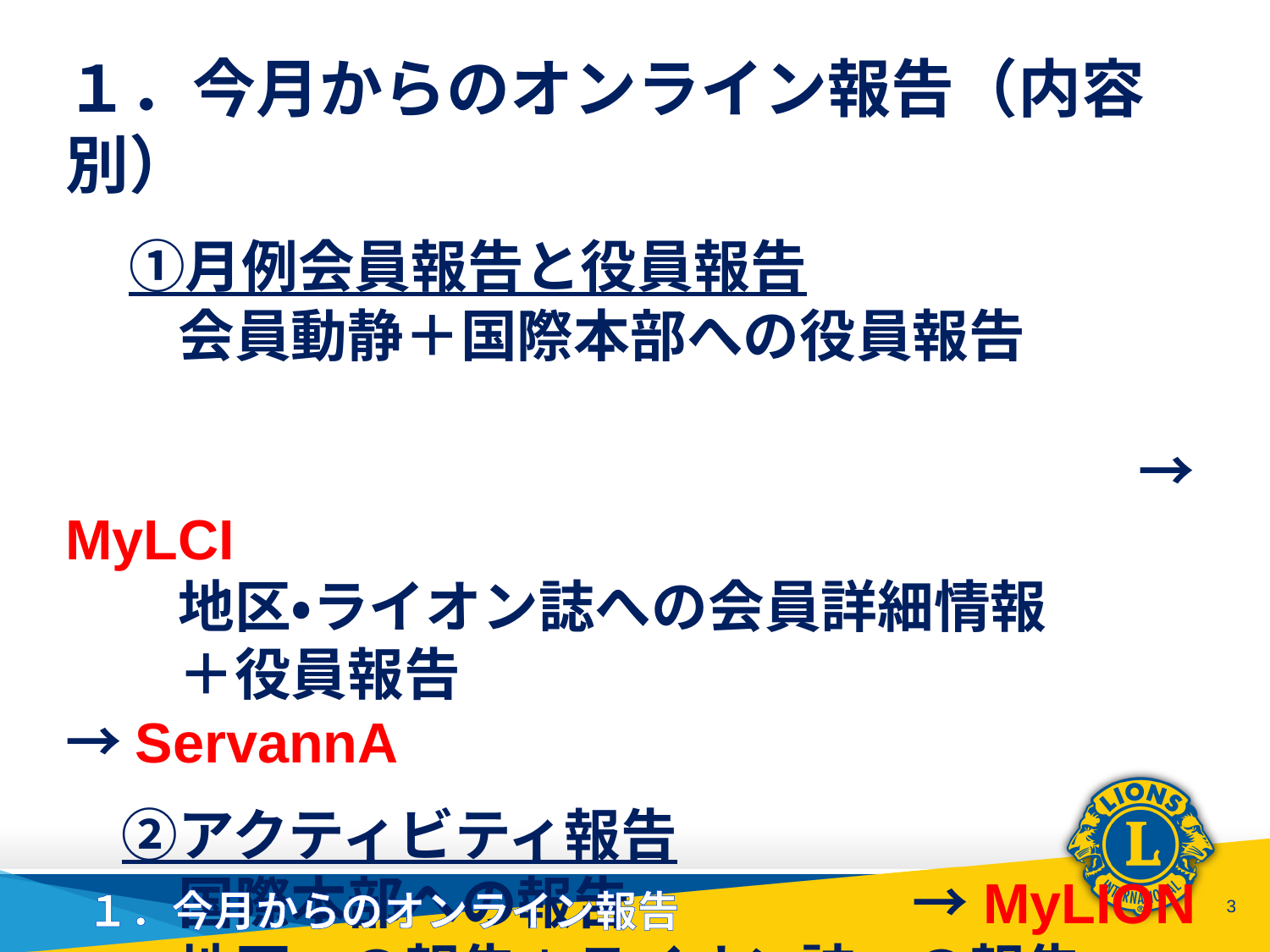

１．今月からのオンライン報告（内容別）

　①月例会員報告と役員報告
　　会員動静＋国際本部への役員報告
　　　　　　　　　　　　　　　　　　　→MyLCI
　　地区・ライオン誌への会員詳細情報
　　＋役員報告　　　　　　　　　 →ServannA

　②アクティビティ報告
　　国際本部への報告　　　　　→MyLION
　　地区への報告＋ライオン誌への報告
　　　　　　　　　　　　　　　　　　　→ServannA
１．今月からのオンライン報告